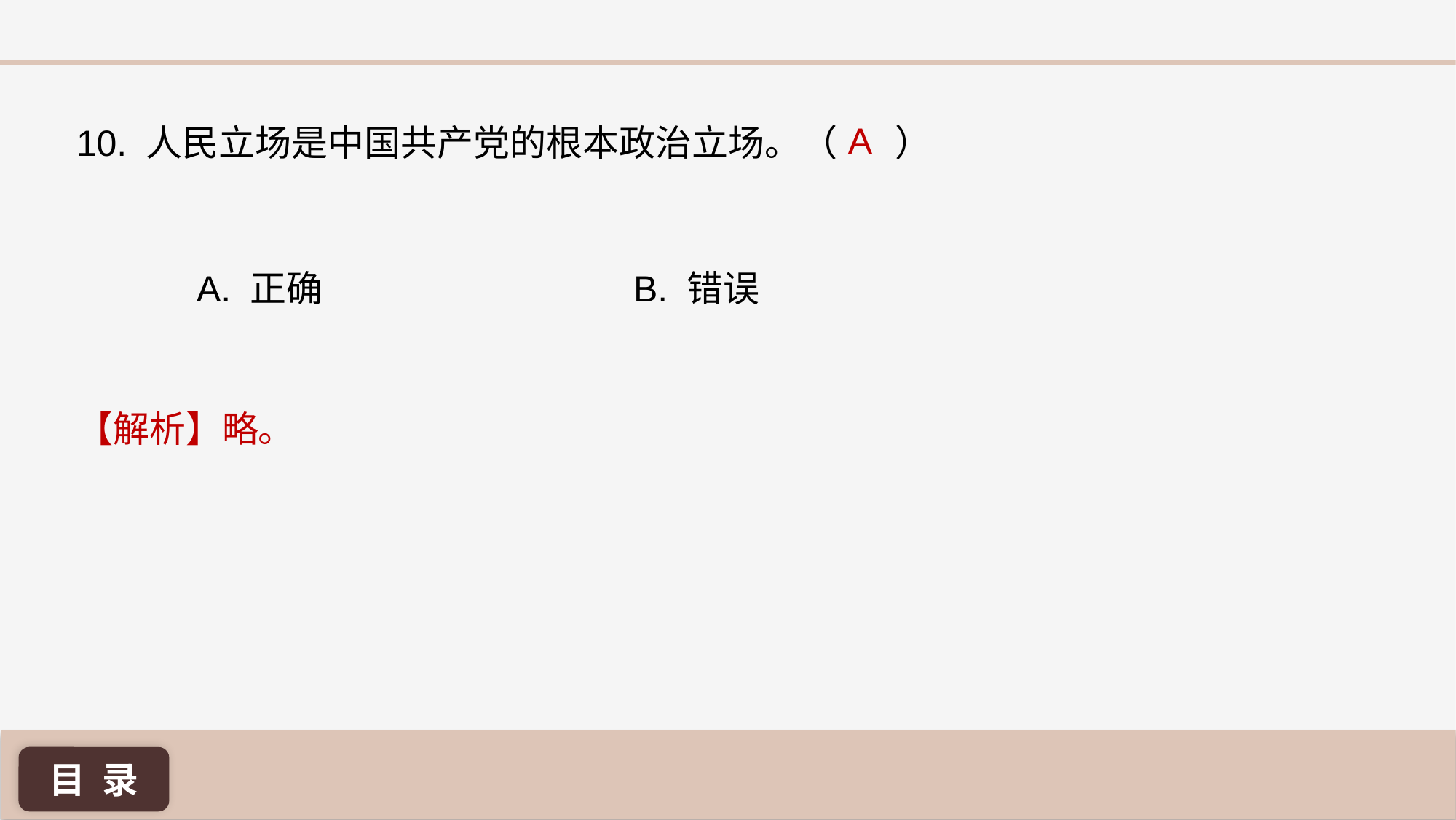

A
10. 人民立场是中国共产党的根本政治立场。（       ）
A. 正确 			B. 错误
【解析】略。